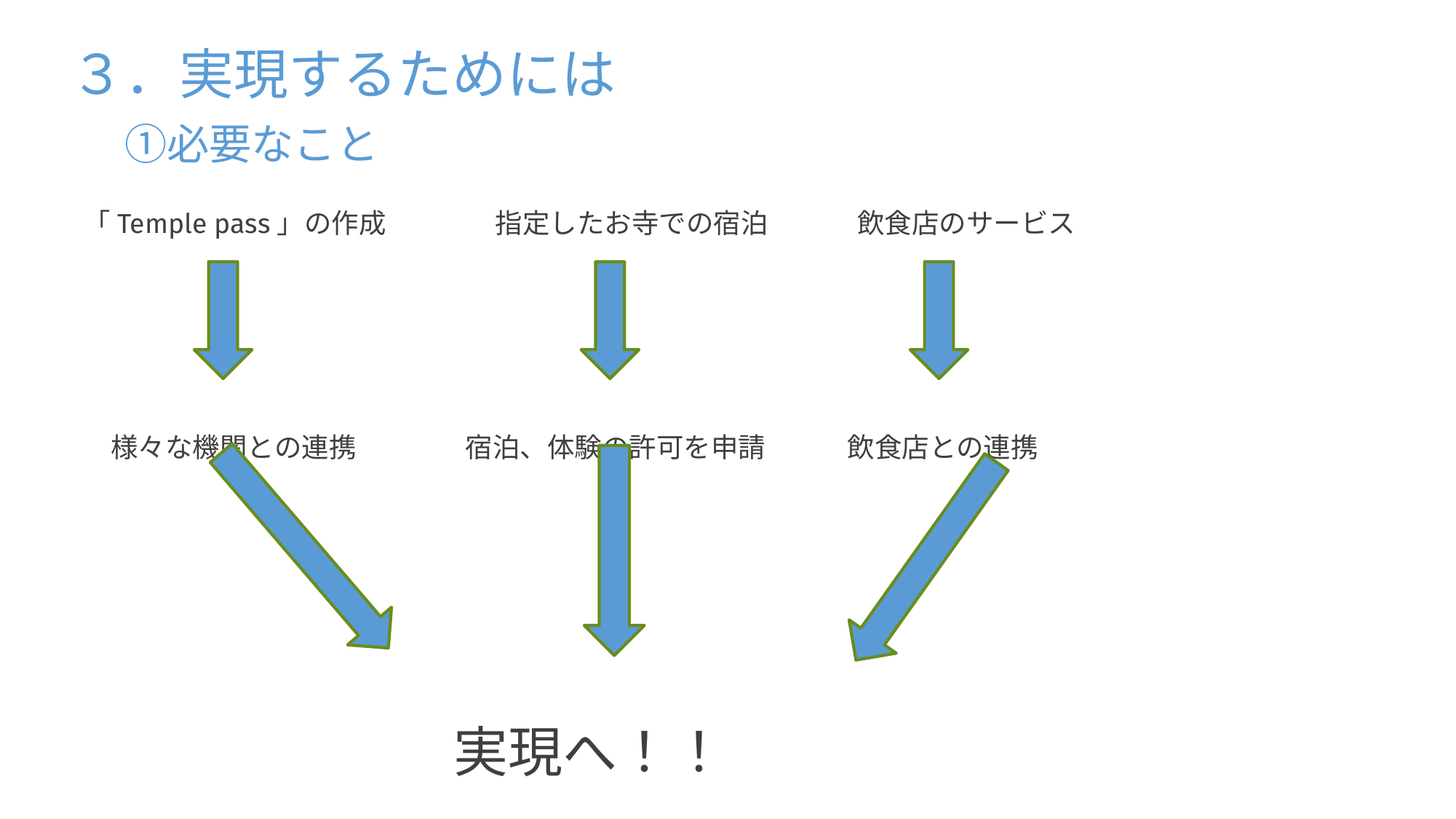

# ３．実現するためには 　①必要なこと

「Temple pass」の作成　　　　指定したお寺での宿泊　　　 飲食店のサービス

　様々な機関との連携　　　　宿泊、体験の許可を申請　　　飲食店との連携

                                                  実現へ！！